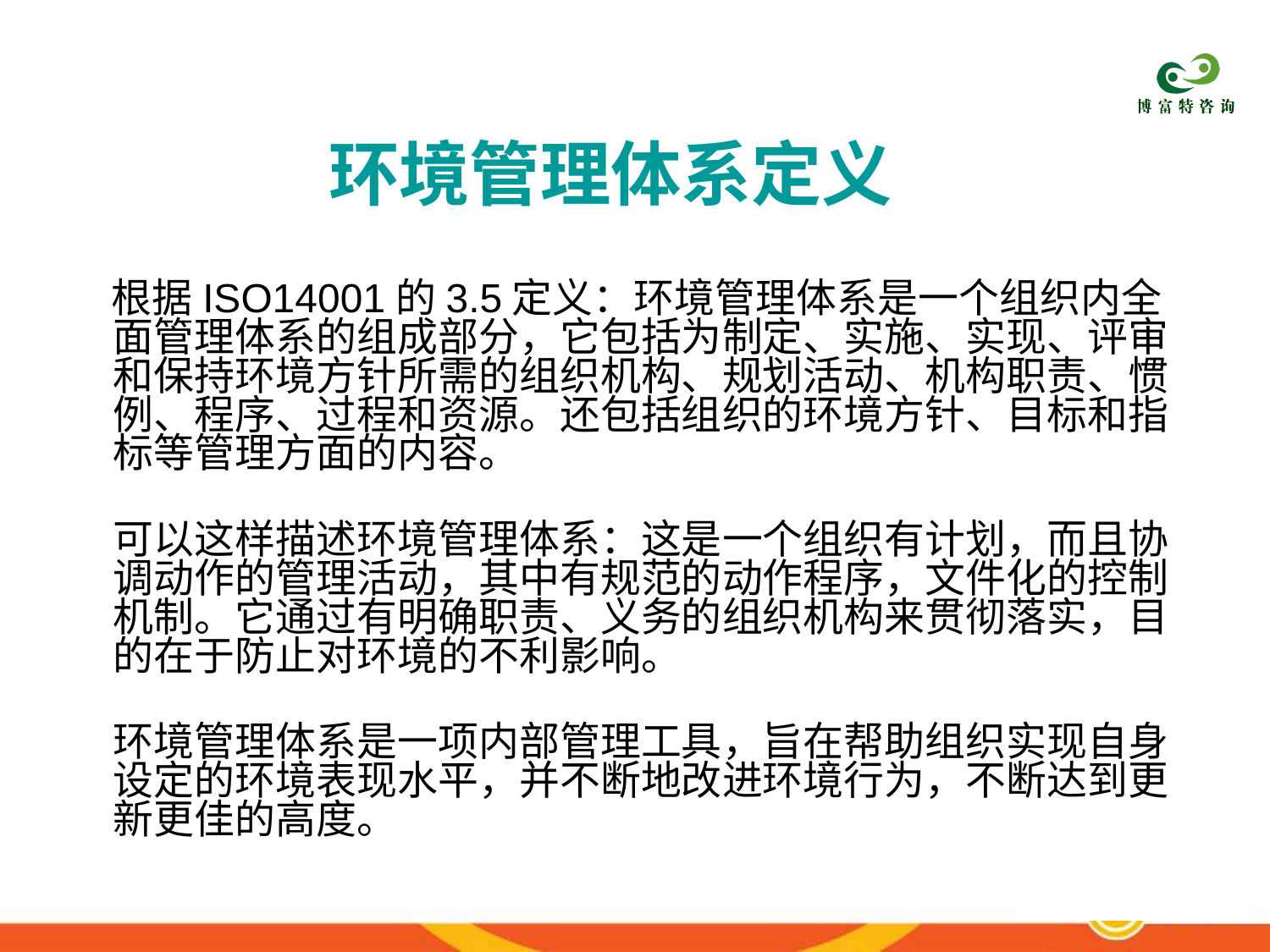

环境管理体系定义
    根据ISO14001的3.5定义：环境管理体系是一个组织内全面管理体系的组成部分，它包括为制定、实施、实现、评审和保持环境方针所需的组织机构、规划活动、机构职责、惯例、程序、过程和资源。还包括组织的环境方针、目标和指标等管理方面的内容。
可以这样描述环境管理体系：这是一个组织有计划，而且协调动作的管理活动，其中有规范的动作程序，文件化的控制机制。它通过有明确职责、义务的组织机构来贯彻落实，目的在于防止对环境的不利影响。
环境管理体系是一项内部管理工具，旨在帮助组织实现自身设定的环境表现水平，并不断地改进环境行为，不断达到更新更佳的高度。